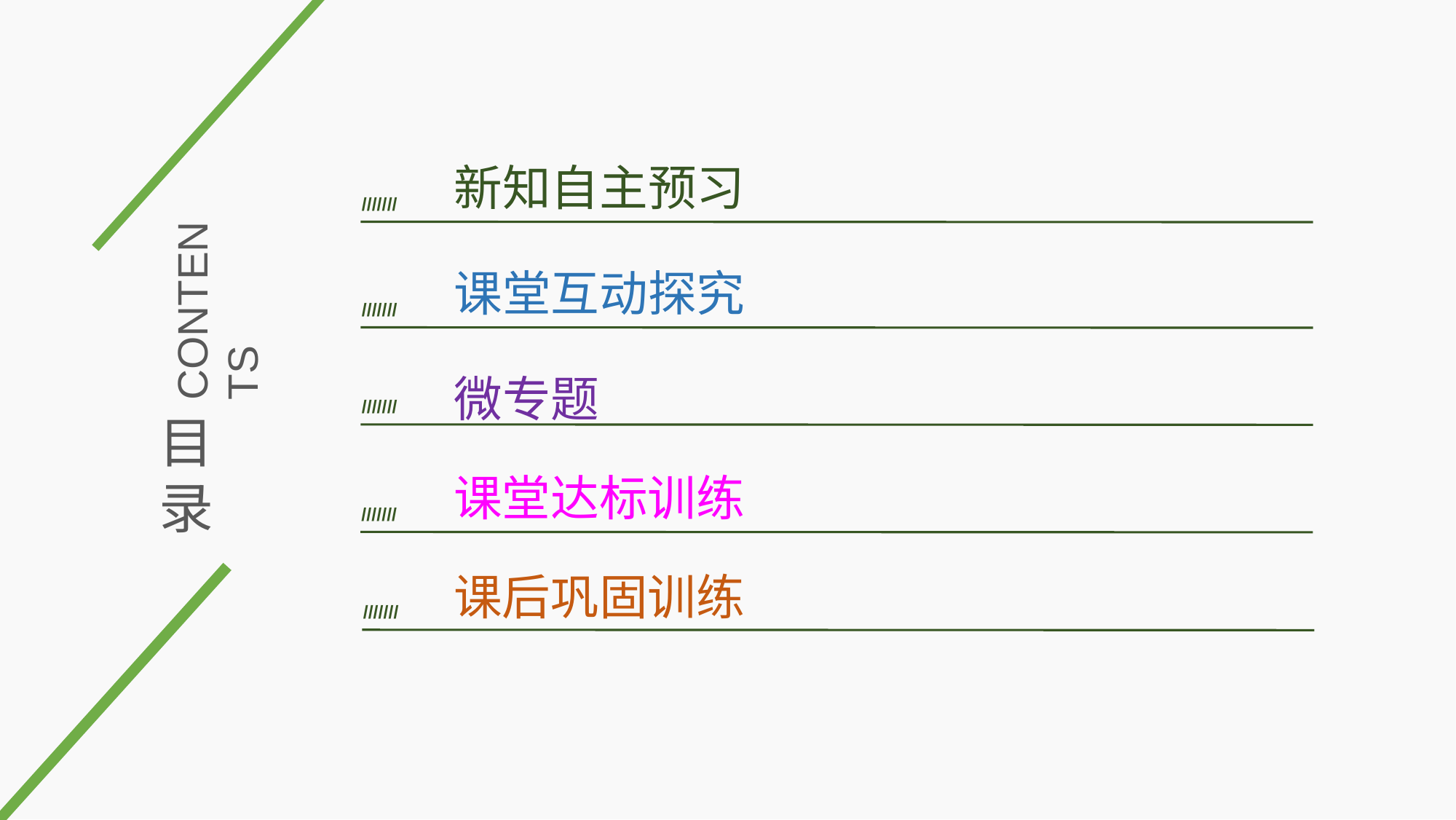

新知自主预习
///////
课堂互动探究
CONTENTS
///////
微专题
///////
目
录
课堂达标训练
///////

课后巩固训练
///////